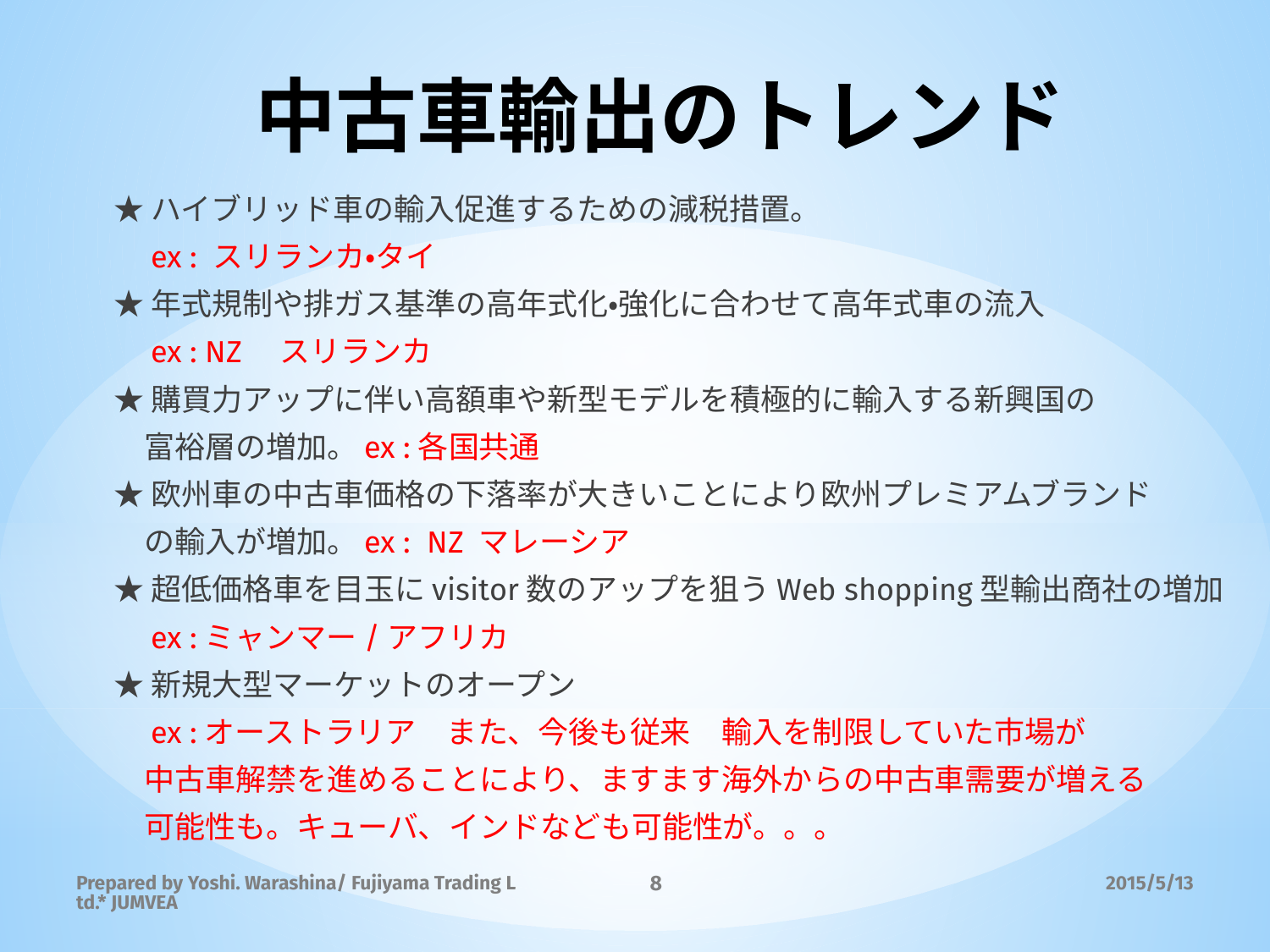

# 中古車輸出のトレンド
★ハイブリッド車の輸入促進するための減税措置。
　ex : スリランカ・タイ
★年式規制や排ガス基準の高年式化・強化に合わせて高年式車の流入
　ex : NZ　スリランカ
★購買力アップに伴い高額車や新型モデルを積極的に輸入する新興国の
　富裕層の増加。ex :各国共通
★欧州車の中古車価格の下落率が大きいことにより欧州プレミアムブランド
　の輸入が増加。ex :  NZ マレーシア
★超低価格車を目玉にvisitor数のアップを狙うWeb shopping型輸出商社の増加
　ex :ミャンマー/アフリカ
★新規大型マーケットのオープン
　ex :オーストラリア　また、今後も従来　輸入を制限していた市場が
　中古車解禁を進めることにより、ますます海外からの中古車需要が増える
　可能性も。キューバ、インドなども可能性が。。。

Prepared by Yoshi. Warashina/ Fujiyama Trading Ltd.* JUMVEA
8
2015/5/13